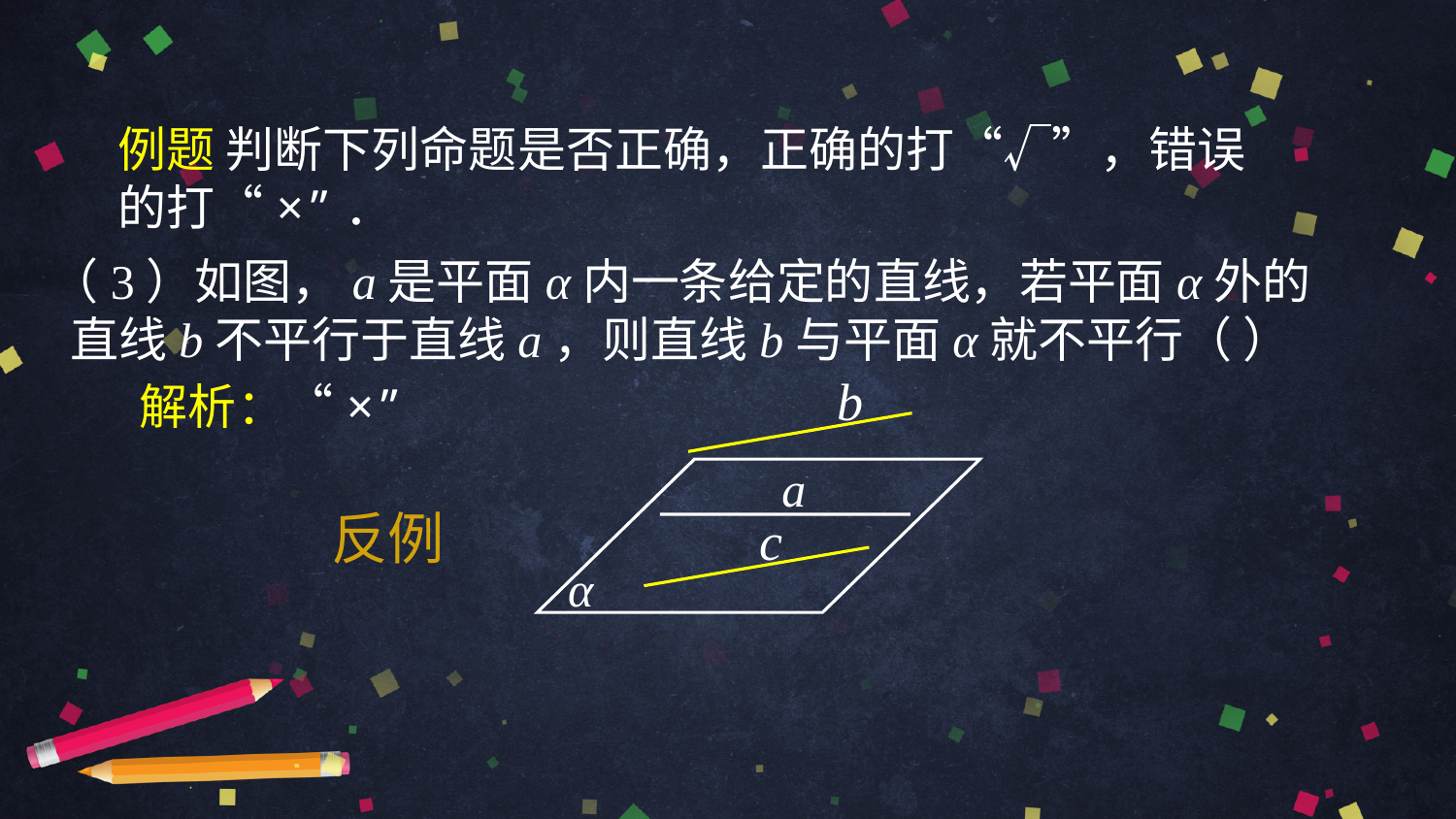

例题 判断下列命题是否正确，正确的打“√”，错误的打“×”．

（3）如图，a是平面α内一条给定的直线，若平面α外的
    直线b不平行于直线a，则直线b与平面α就不平行（ ）

b

解析：“×”
a

反例
c

α